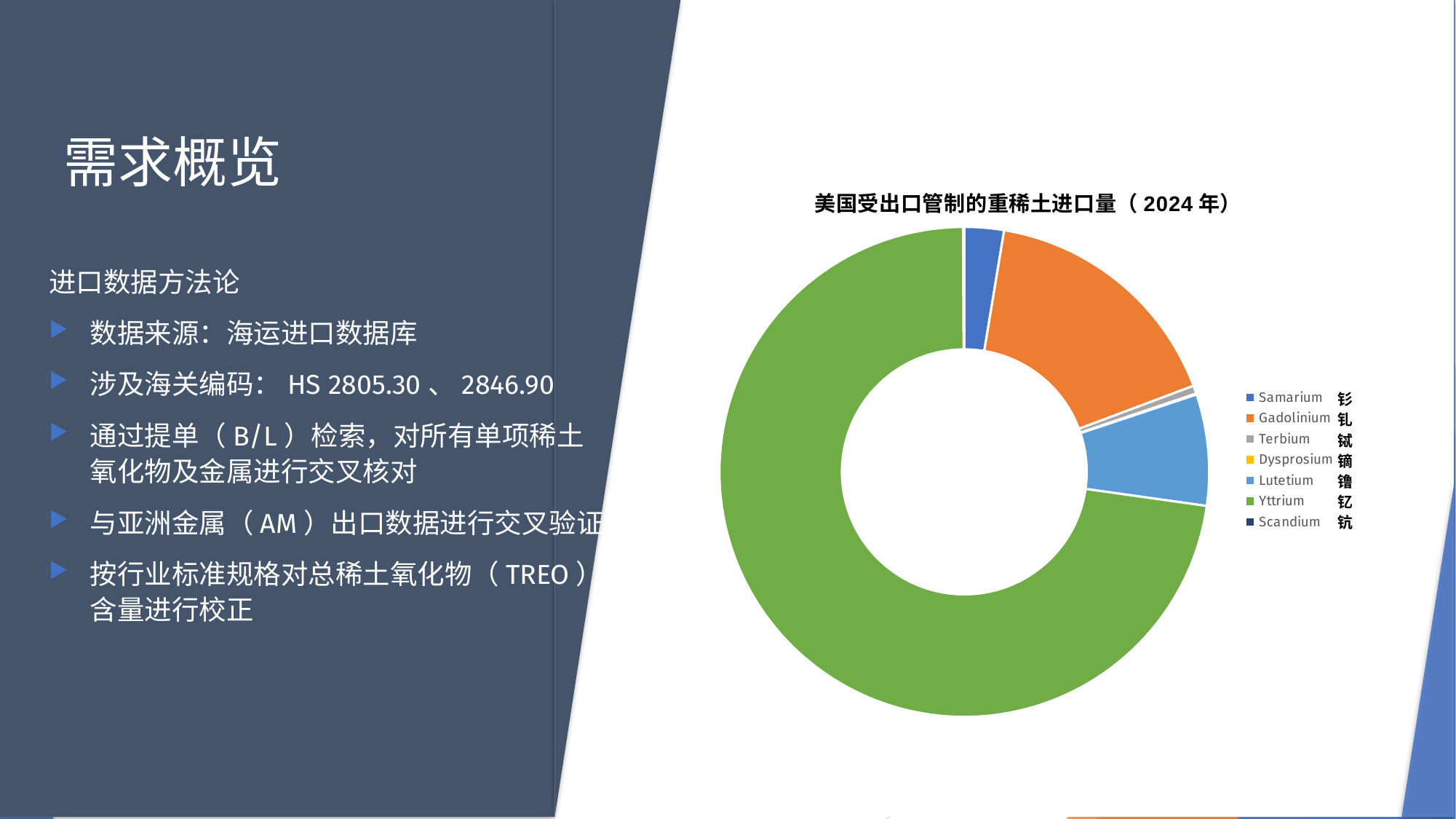

# 需求概览

[unsupported chart]

进口数据方法论
数据来源：海运进口数据库
涉及海关编码：HS 2805.30、2846.90
通过提单（B/L）检索，对所有单项稀土氧化物及金属进行交叉核对
与亚洲金属（AM）出口数据进行交叉验证
按行业标准规格对总稀土氧化物（TREO）含量进行校正

钐
钆
铽
镝
镥
钇
钪